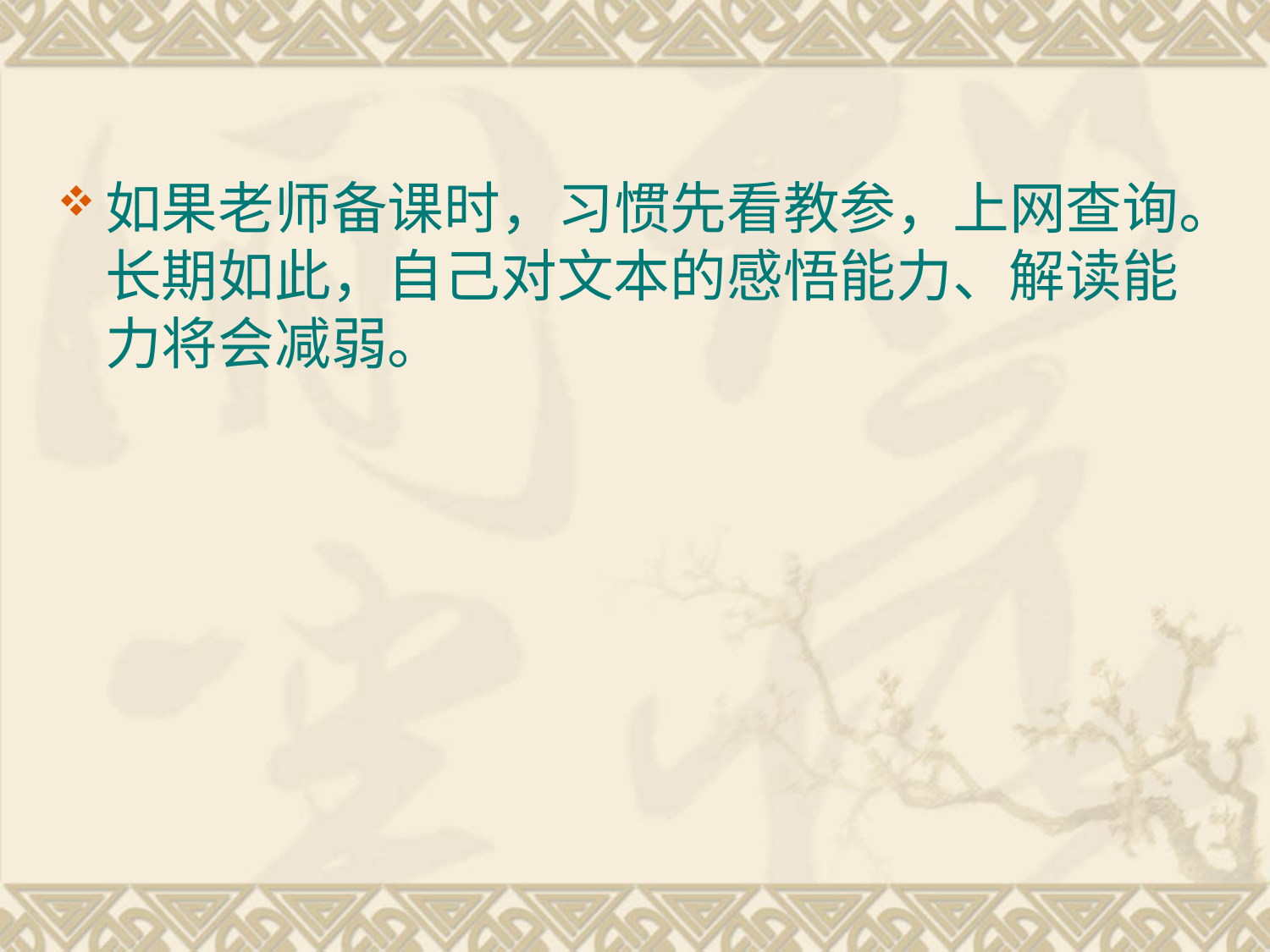

如果老师备课时，习惯先看教参，上网查询。长期如此，自己对文本的感悟能力、解读能力将会减弱。